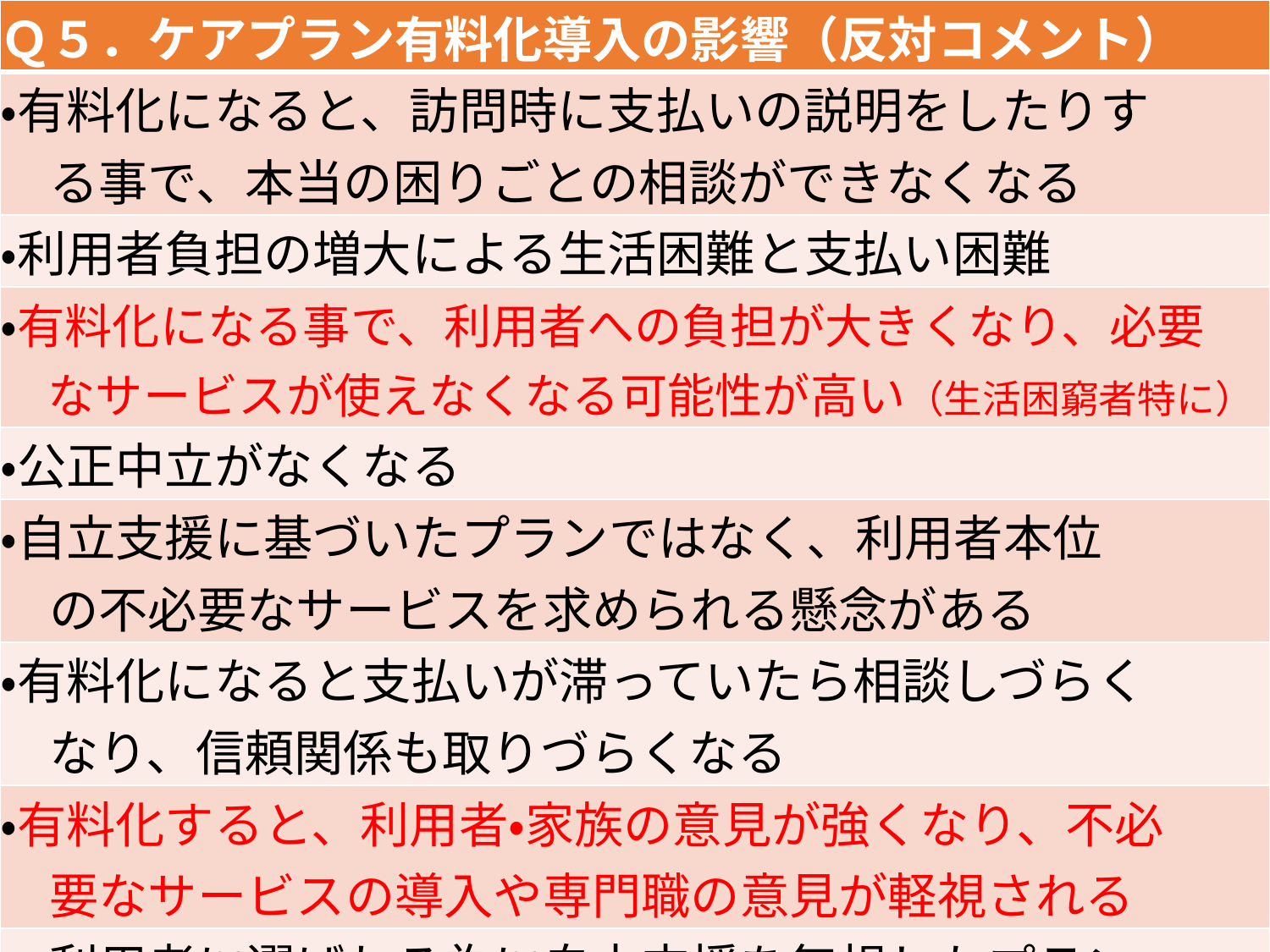

| Ｑ５．ケアプラン有料化導入の影響（反対コメント） |
| --- |
| ・有料化になると、訪問時に支払いの説明をしたりす 　る事で、本当の困りごとの相談ができなくなる |
| ・利用者負担の増大による生活困難と支払い困難 |
| ・有料化になる事で、利用者への負担が大きくなり、必要 　なサービスが使えなくなる可能性が高い（生活困窮者特に） |
| ・公正中立がなくなる |
| ・自立支援に基づいたプランではなく、利用者本位 　の不必要なサービスを求められる懸念がある |
| ・有料化になると支払いが滞っていたら相談しづらく 　なり、信頼関係も取りづらくなる |
| ・有料化すると、利用者・家族の意見が強くなり、不必 　要なサービスの導入や専門職の意見が軽視される |
| ・利用者に選ばれる為に自立支援を無視したプランニ 　ングになる |
7